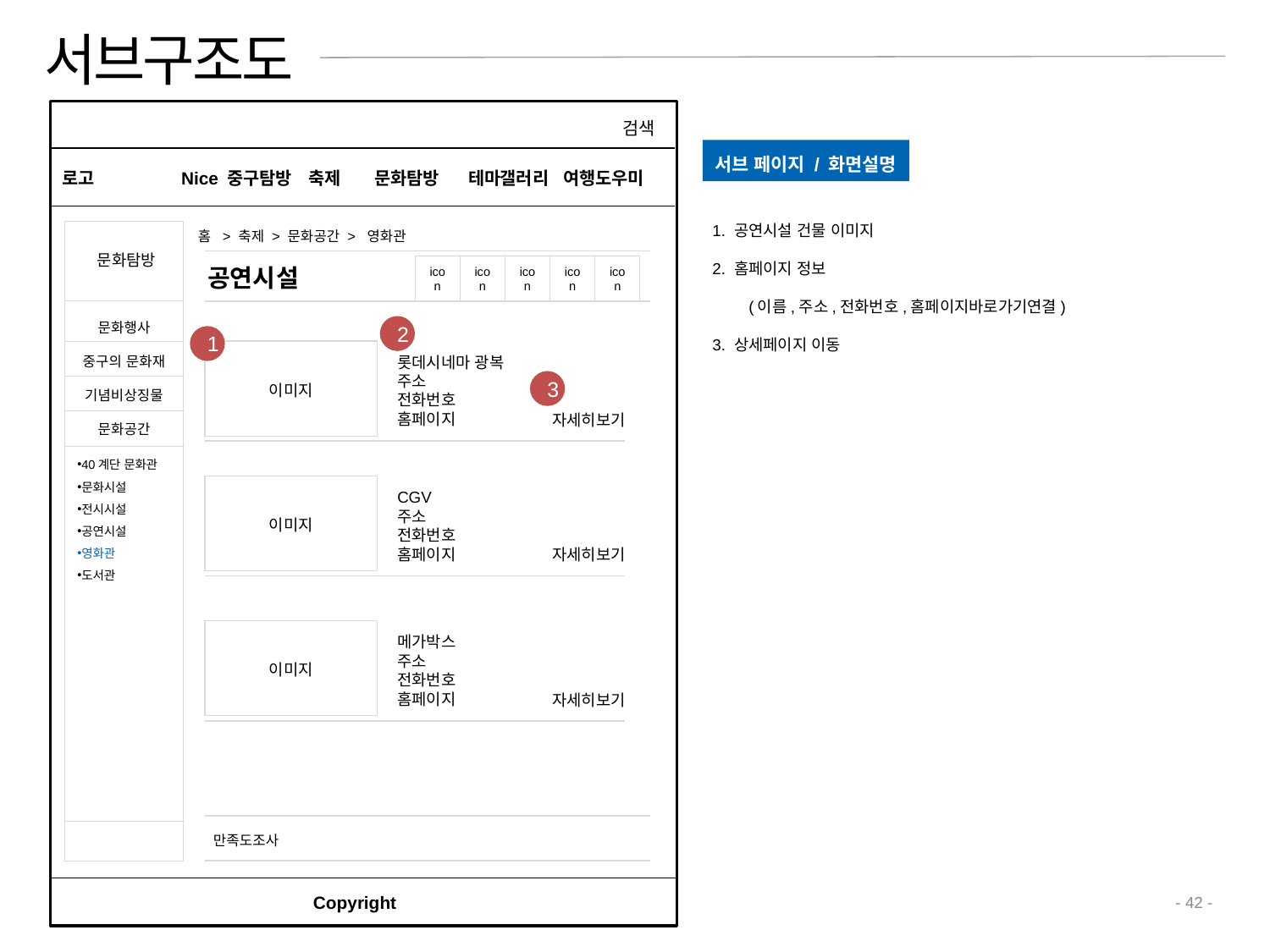

# 서브구조도
ㄷ
검색
서브 페이지 / 화면설명

로고
Nice 중구탐방	축제       문화탐방      테마갤러리   여행도우미
1. 공연시설 건물 이미지
2. 홈페이지 정보
	 (이름,주소,전화번호,홈페이지바로가기연결)
3. 상세페이지 이동

문화탐방
홈  > 축제 > 문화공간 >  영화관
공연시설
icon
icon
icon
icon
icon
문화행사
중구의 문화재
기념비상징물
문화공간

2
1

이미지
롯데시네마 광복
주소
전화번호
홈페이지
3
자세히보기
40계단 문화관
문화시설
전시시설
공연시설
영화관
도서관

이미지
CGV
주소
전화번호
홈페이지
자세히보기

이미지
메가박스
주소
전화번호
홈페이지
자세히보기
만족도조사
Copyright